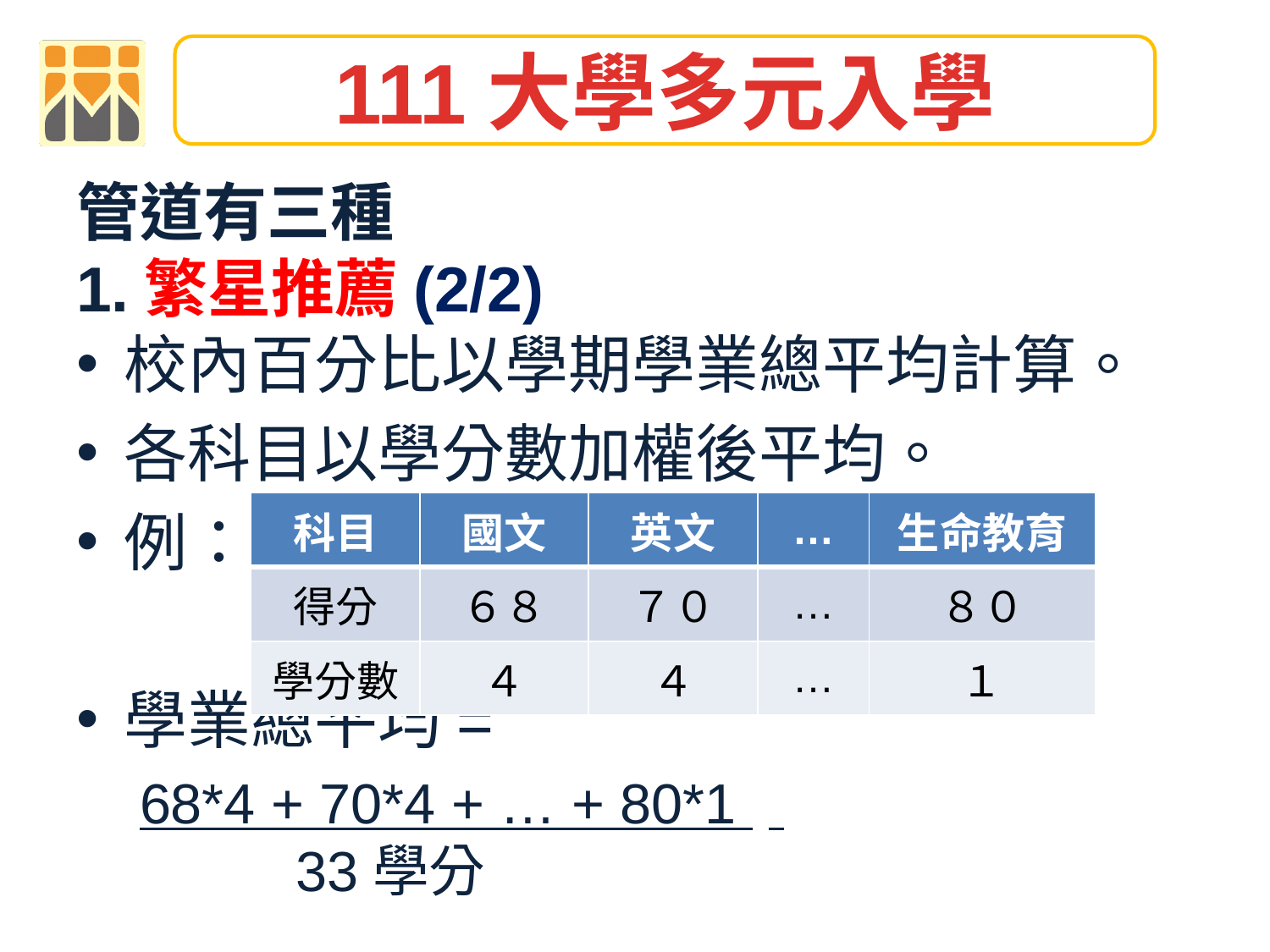

111大學多元入學
管道有三種
1.繁星推薦(2/2)
校內百分比以學期學業總平均計算。
各科目以學分數加權後平均。
例：

學業總平均=
68*4 + 70*4 + … + 80*1
          33學分
| 科目 | 國文 | 英文 | … | 生命教育 |
| --- | --- | --- | --- | --- |
| 得分 | ６８ | ７０ | … | ８０ |
| 學分數 | ４ | ４ | … | １ |